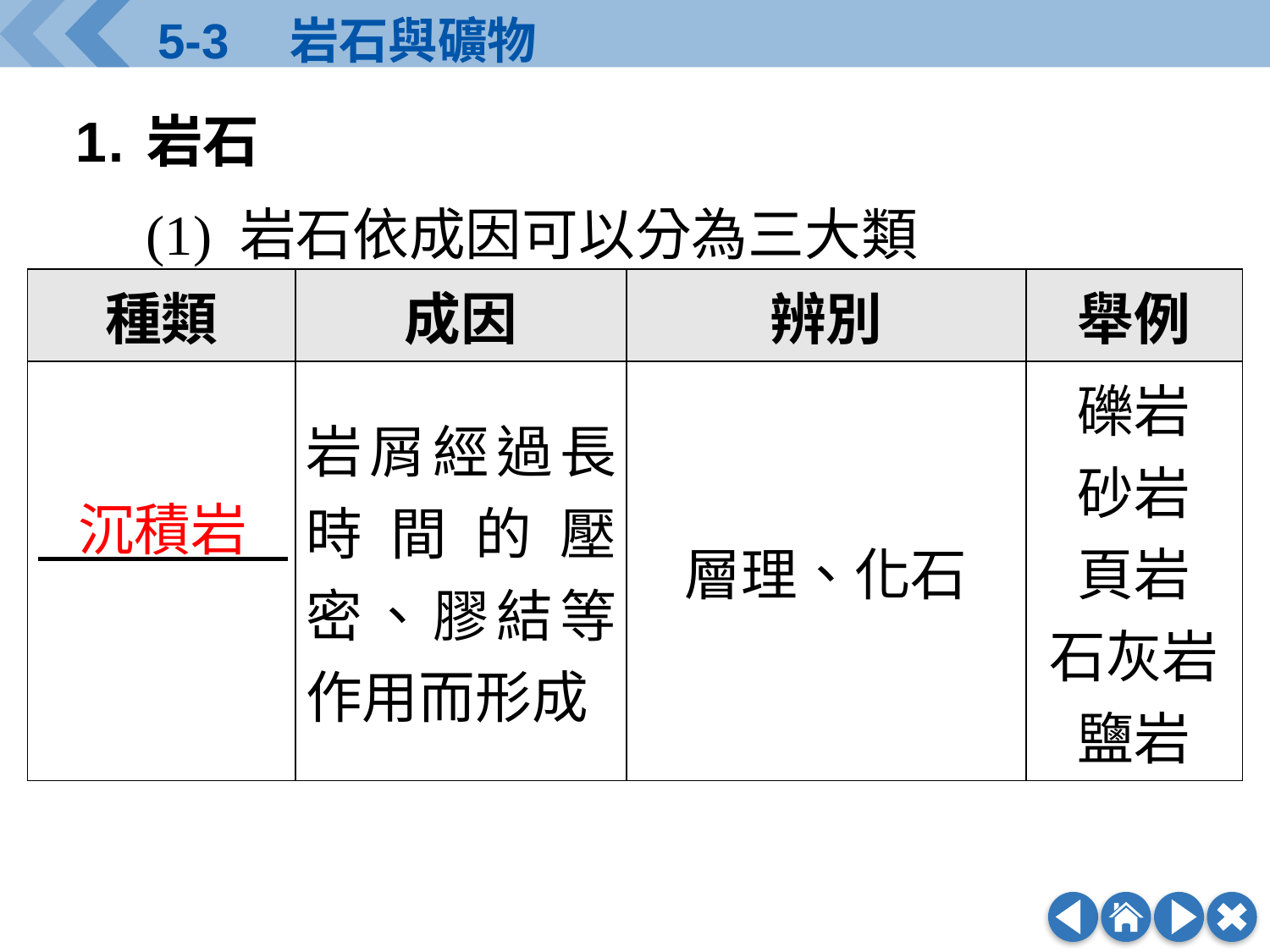

岩石
(1) 岩石依成因可以分為三大類
| 種類 | 成因 | 辨別 | 舉例 |
| --- | --- | --- | --- |
|  | 岩屑經過長時間的壓密、膠結等作用而形成 | 層理、化石 | 礫岩 砂岩 頁岩 石灰岩 鹽岩 |
沉積岩